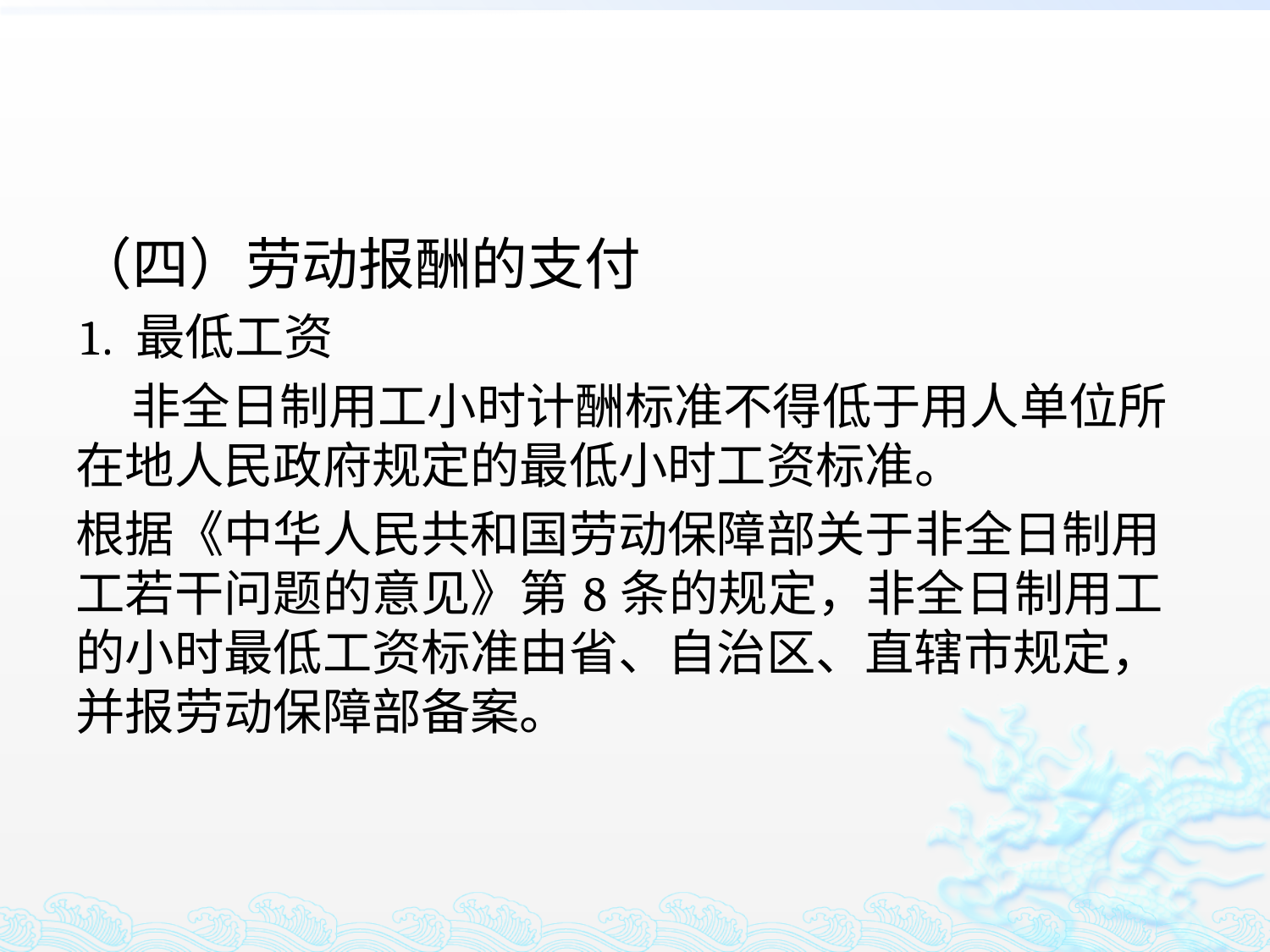

#
（四）劳动报酬的支付
1. 最低工资
    非全日制用工小时计酬标准不得低于用人单位所在地人民政府规定的最低小时工资标准。
根据《中华人民共和国劳动保障部关于非全日制用工若干问题的意见》第8条的规定，非全日制用工的小时最低工资标准由省、自治区、直辖市规定，并报劳动保障部备案。